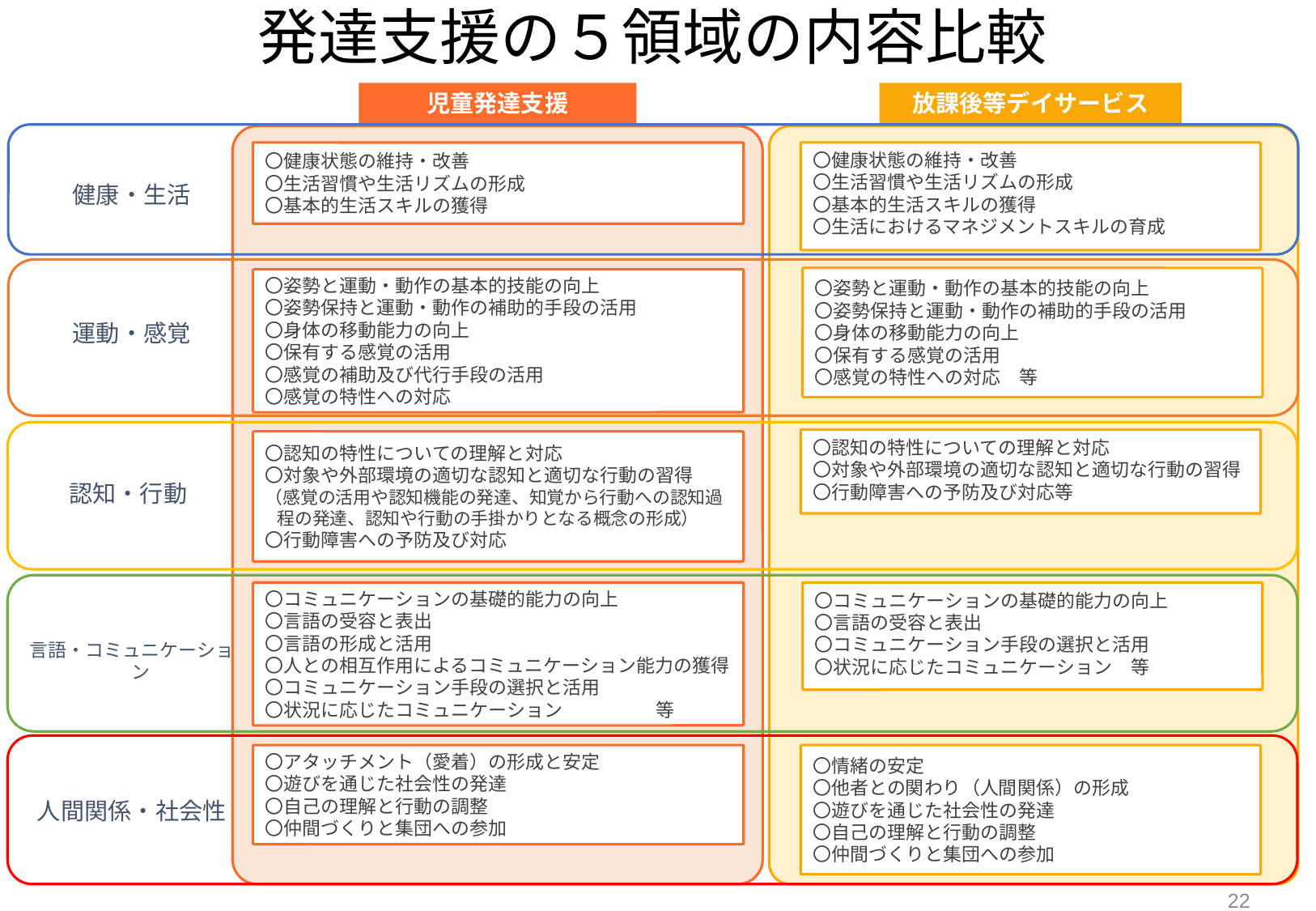

# 発達支援の５領域の内容比較
放課後等デイサービス

〇健康状態の維持・改善
〇生活習慣や生活リズムの形成
〇基本的生活スキルの獲得
〇生活におけるマネジメントスキルの育成
〇姿勢と運動・動作の基本的技能の向上
〇姿勢保持と運動・動作の補助的手段の活用
〇身体の移動能力の向上
〇保有する感覚の活用
〇感覚の特性への対応　等
〇認知の特性についての理解と対応
〇対象や外部環境の適切な認知と適切な行動の習得
〇行動障害への予防及び対応等
〇コミュニケーションの基礎的能力の向上
〇言語の受容と表出
〇コミュニケーション手段の選択と活用
〇状況に応じたコミュニケーション　等
〇情緒の安定
〇他者との関わり（人間関係）の形成
〇遊びを通じた社会性の発達
〇自己の理解と行動の調整
〇仲間づくりと集団への参加
児童発達支援

〇健康状態の維持・改善
〇生活習慣や生活リズムの形成
〇基本的生活スキルの獲得
〇姿勢と運動・動作の基本的技能の向上
〇姿勢保持と運動・動作の補助的手段の活用
〇身体の移動能力の向上
〇保有する感覚の活用
〇感覚の補助及び代行手段の活用
〇感覚の特性への対応
〇認知の特性についての理解と対応
〇対象や外部環境の適切な認知と適切な行動の習得
（感覚の活用や認知機能の発達、知覚から行動への認知過程の発達、認知や行動の手掛かりとなる概念の形成）
〇行動障害への予防及び対応
〇コミュニケーションの基礎的能力の向上
〇言語の受容と表出
〇言語の形成と活用
〇人との相互作用によるコミュニケーション能力の獲得
〇コミュニケーション手段の選択と活用
〇状況に応じたコミュニケーション　　　　　等
〇アタッチメント（愛着）の形成と安定
〇遊びを通じた社会性の発達
〇自己の理解と行動の調整
〇仲間づくりと集団への参加

健康・生活

運動・感覚

認知・行動

言語・コミュニケーション

人間関係・社会性
22